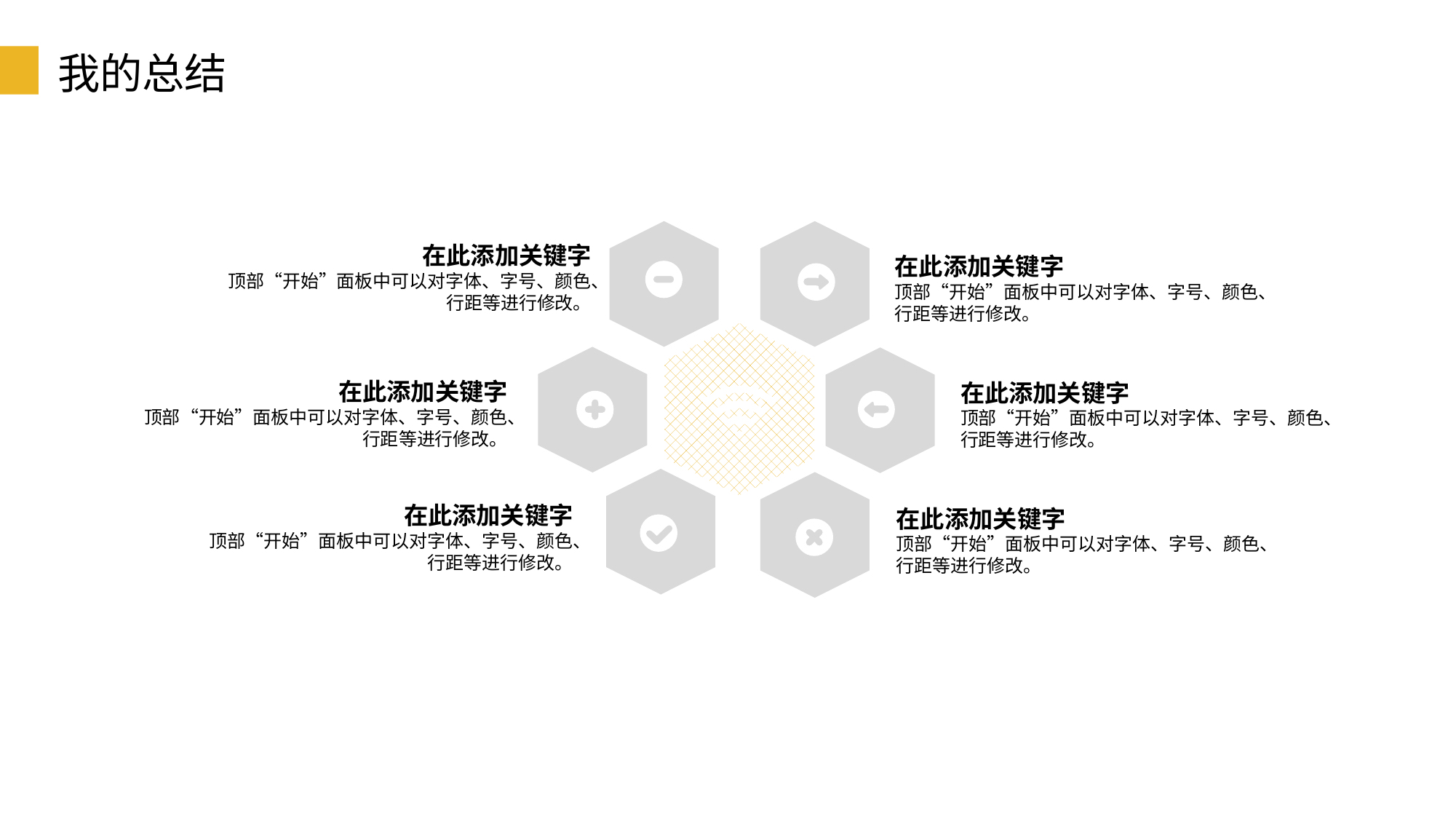

我的总结

在此添加关键字
顶部“开始”面板中可以对字体、字号、颜色、行距等进行修改。
在此添加关键字
顶部“开始”面板中可以对字体、字号、颜色、行距等进行修改。

在此添加关键字
顶部“开始”面板中可以对字体、字号、颜色、行距等进行修改。
在此添加关键字
顶部“开始”面板中可以对字体、字号、颜色、行距等进行修改。

在此添加关键字
顶部“开始”面板中可以对字体、字号、颜色、行距等进行修改。
在此添加关键字
顶部“开始”面板中可以对字体、字号、颜色、行距等进行修改。